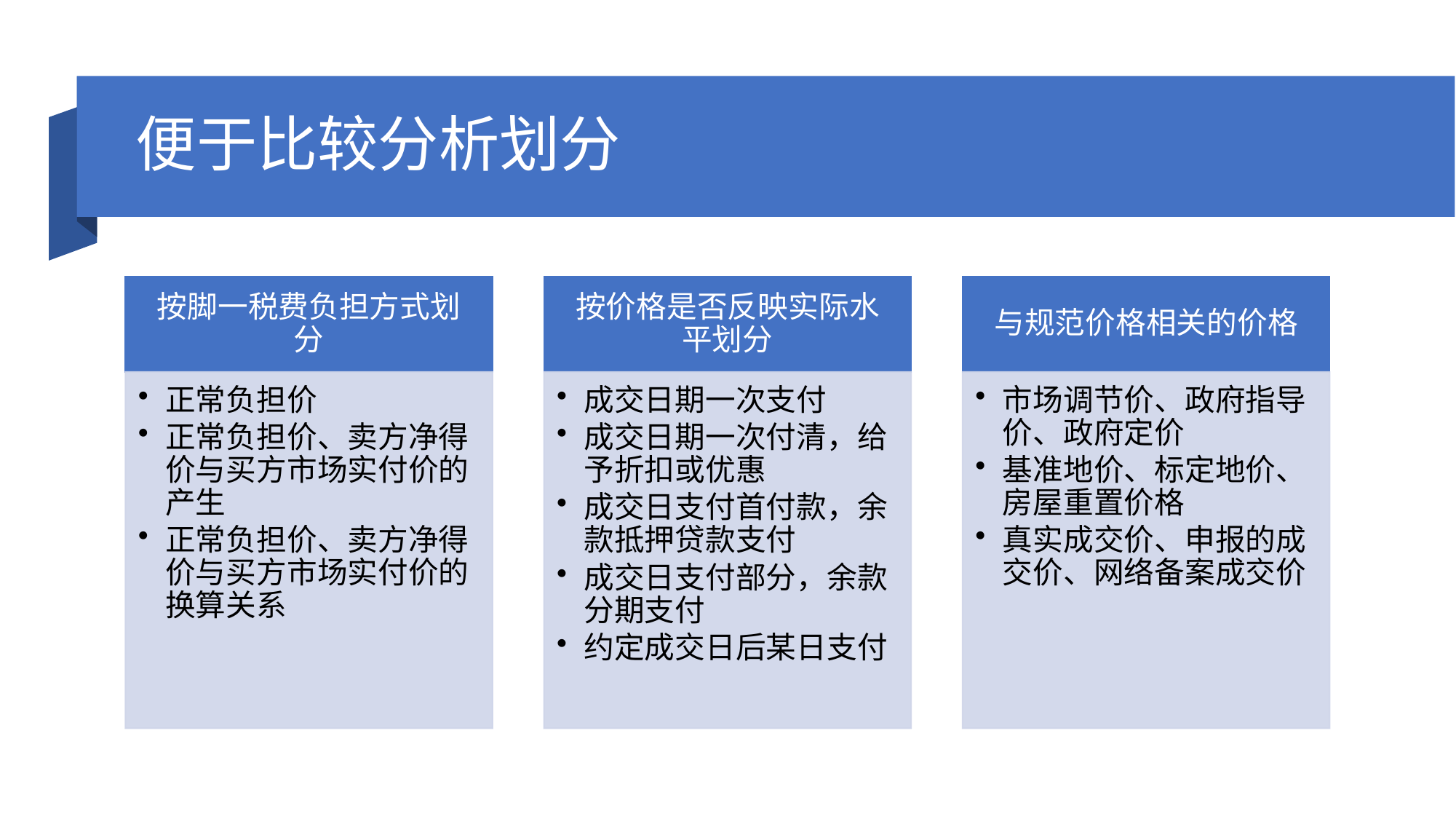

# 便于比较分析划分

按脚一税费负担方式划分
正常负担价
正常负担价、卖方净得价与买方市场实付价的产生
正常负担价、卖方净得价与买方市场实付价的换算关系
按价格是否反映实际水平划分
成交日期一次支付
成交日期一次付清，给予折扣或优惠
成交日支付首付款，余款抵押贷款支付
成交日支付部分，余款分期支付
约定成交日后某日支付
与规范价格相关的价格
市场调节价、政府指导价、政府定价
基准地价、标定地价、房屋重置价格
真实成交价、申报的成交价、网络备案成交价